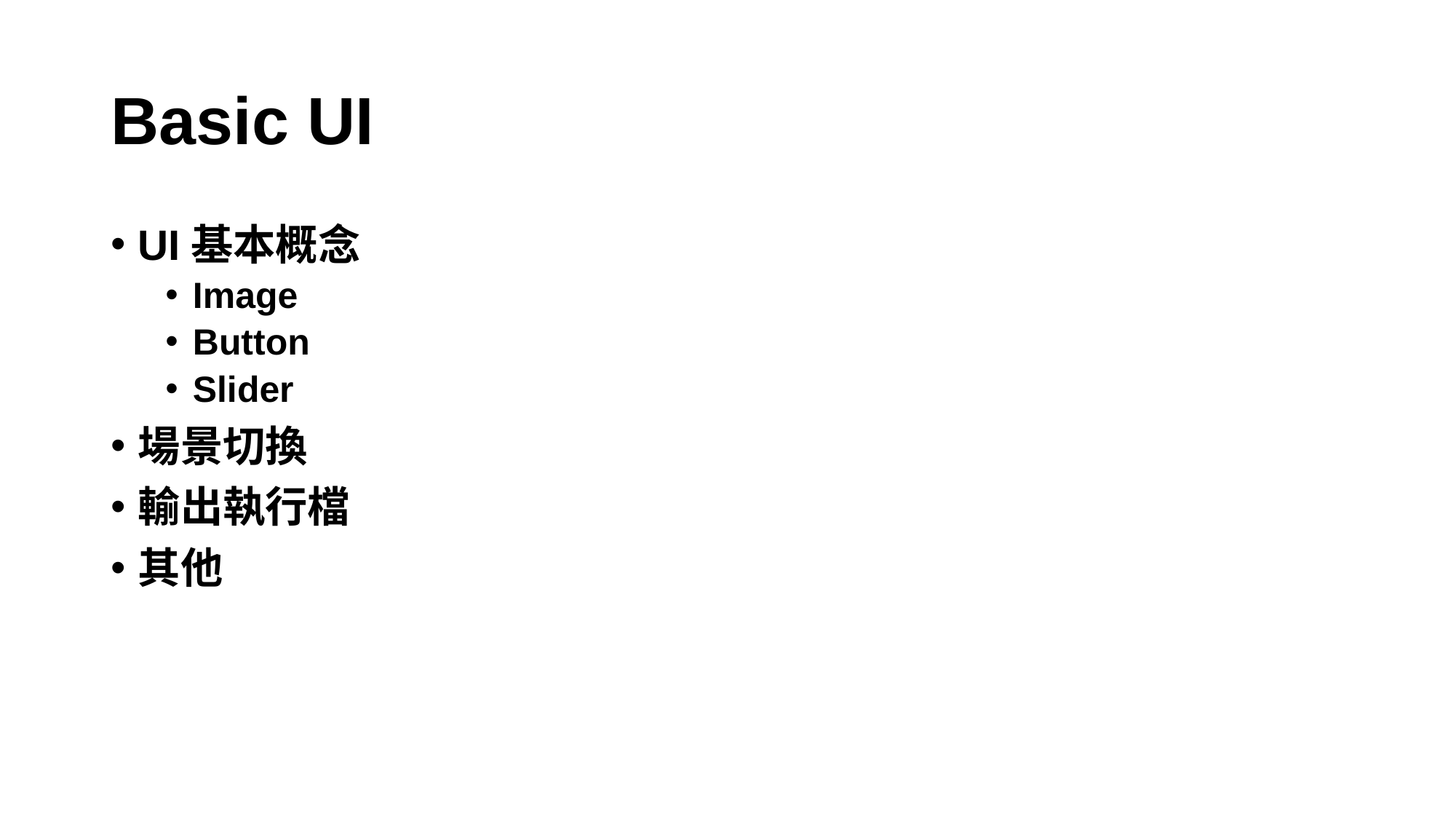

# Basic UI
UI基本概念
Image
Button
Slider
場景切換
輸出執行檔
其他